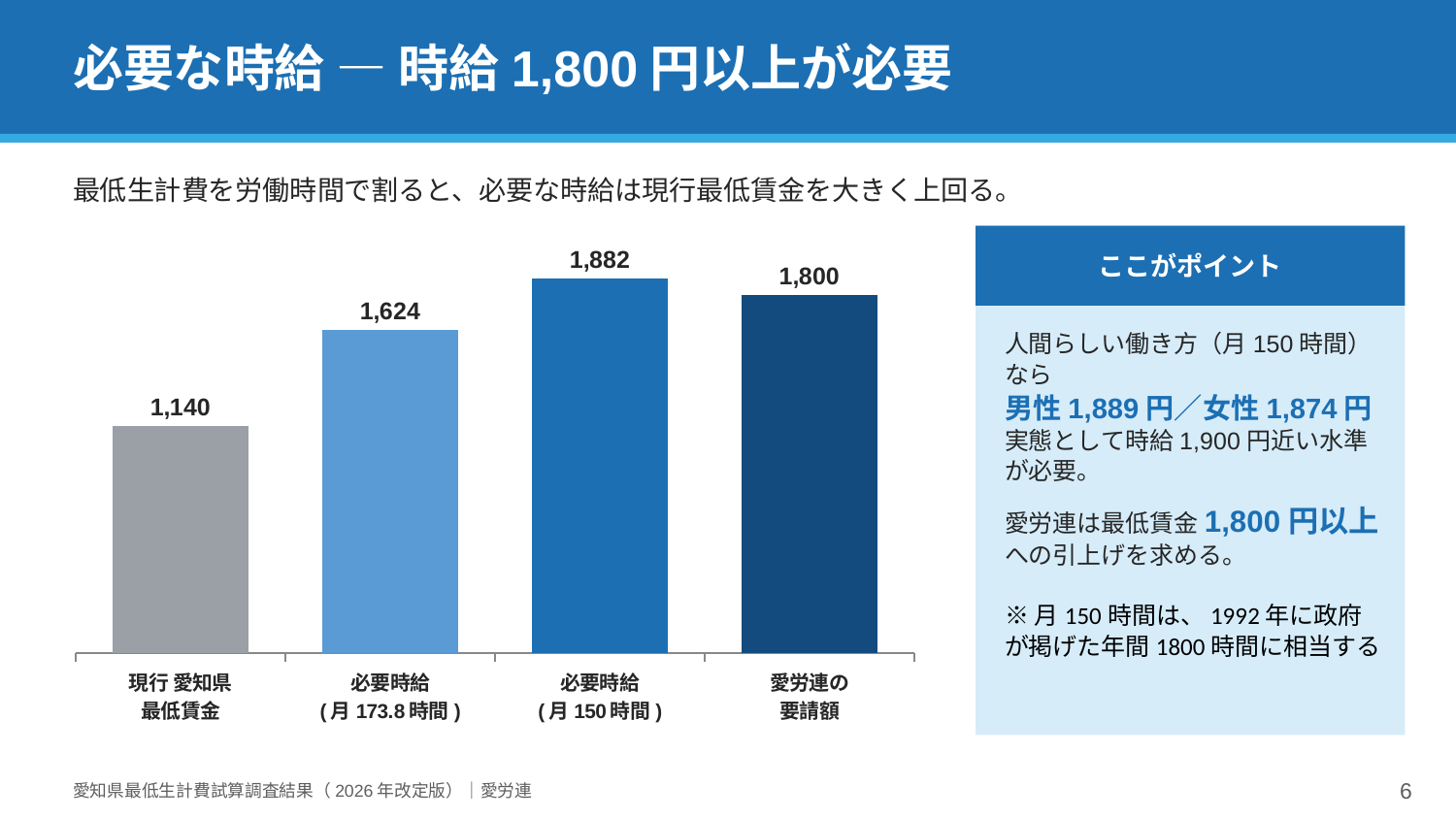

必要な時給 — 時給1,800円以上が必要

最低生計費を労働時間で割ると、必要な時給は現行最低賃金を大きく上回る。

### Chart

| Category | 時給 |
|---|---|
| 現行 愛知県
最低賃金 | 1140.0 |
| 必要時給
(月173.8時間) | 1624.0 |
| 必要時給
(月150時間) | 1882.0 |
| 愛労連の
要請額 | 1800.0 |

ここがポイント
人間らしい働き方（月150時間）なら
男性1,889円／女性1,874円
実態として時給1,900円近い水準が必要。

愛労連は最低賃金1,800円以上への引上げを求める。

※月150時間は、1992年に政府が掲げた年間1800時間に相当する
愛知県最低生計費試算調査結果（2026年改定版）｜愛労連
6